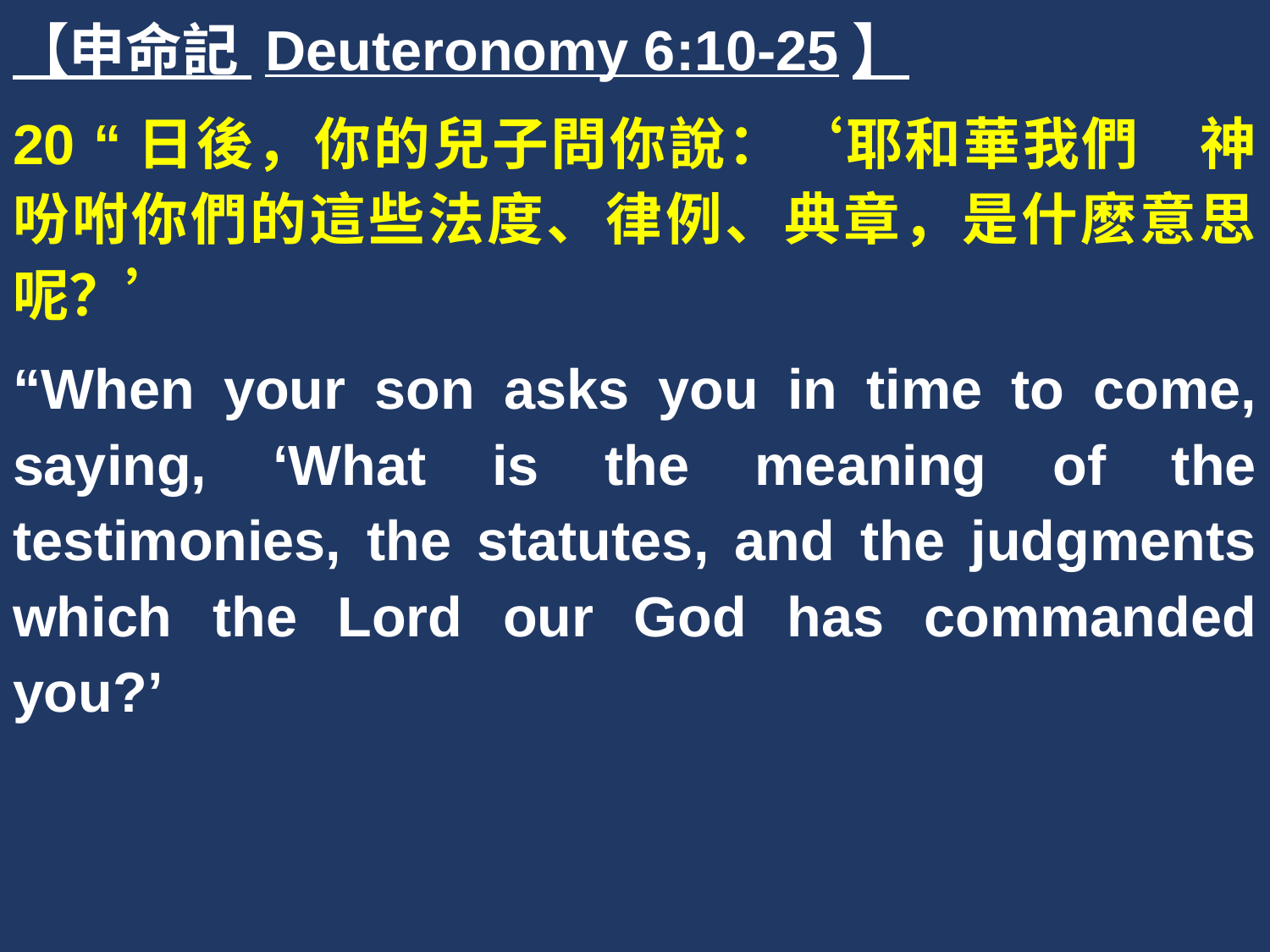

【申命記 Deuteronomy 6:10-25】
20 “日後，你的兒子問你說：‘耶和華我們　神吩咐你們的這些法度、律例、典章，是什麽意思呢？’
“When your son asks you in time to come, saying, ‘What is the meaning of the testimonies, the statutes, and the judgments which the Lord our God has commanded you?’